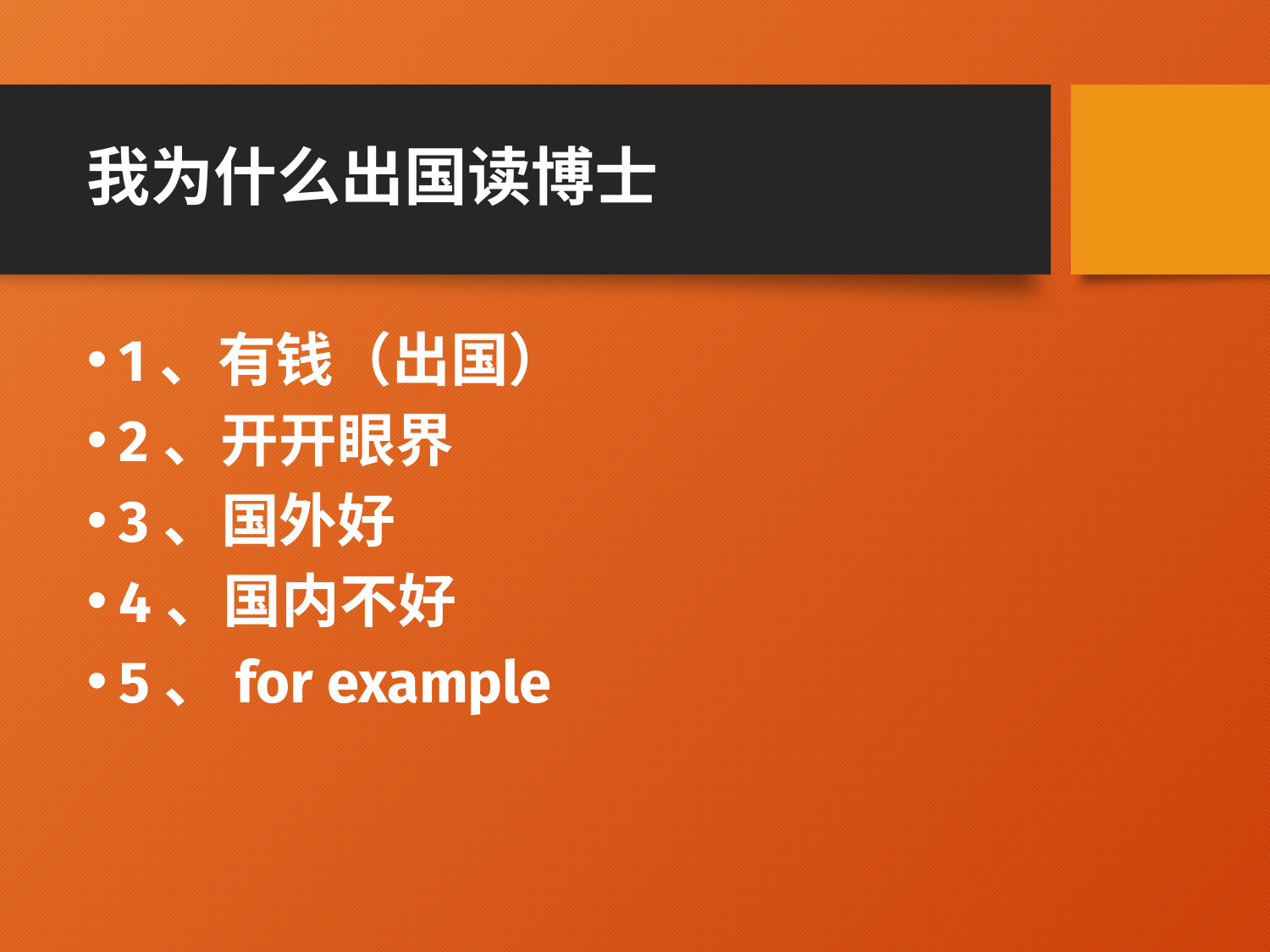

# 我为什么出国读博士
1、有钱（出国）
2、开开眼界
3、国外好
4、国内不好
5、for example